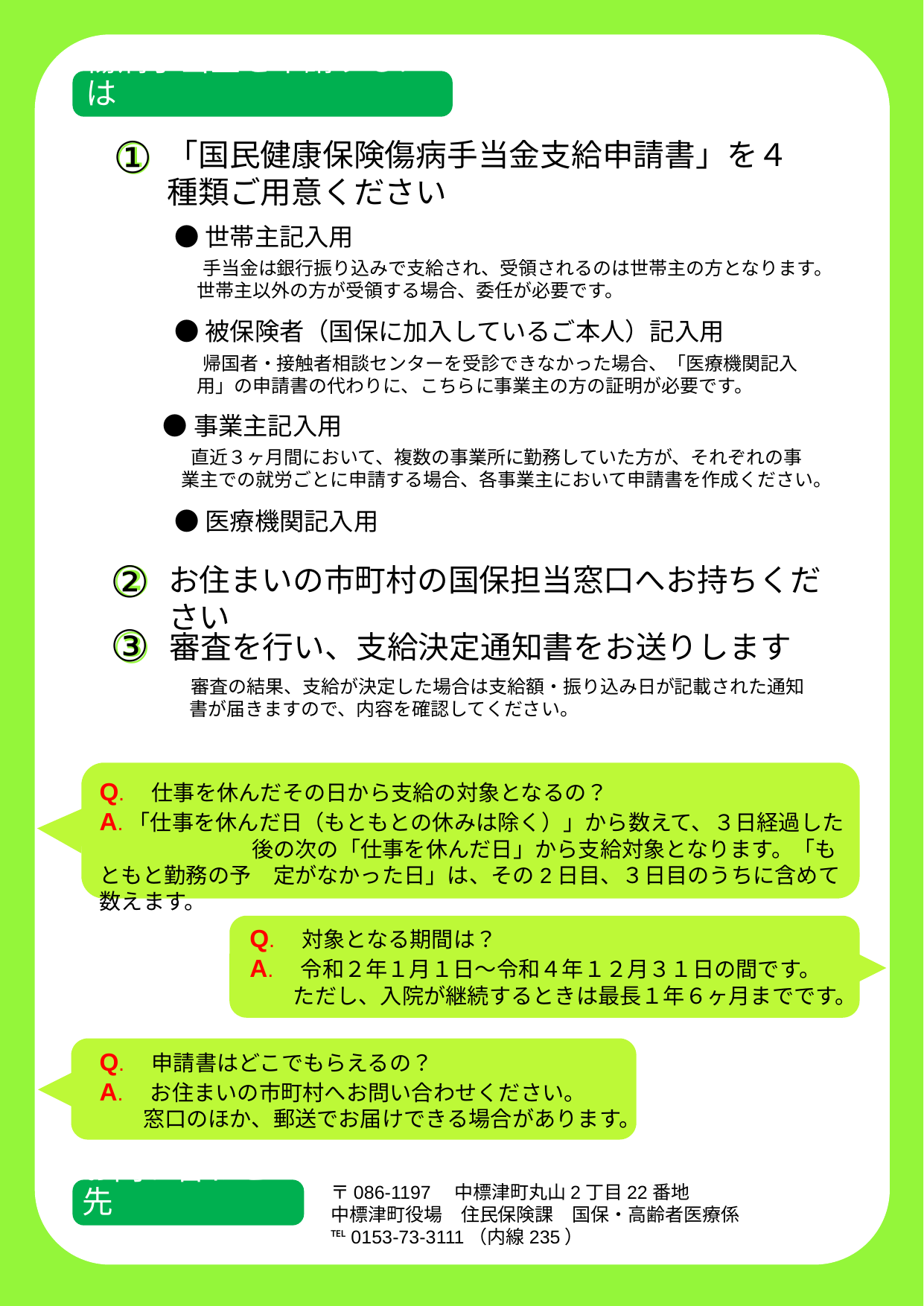

傷病手当金を申請するには

①
①
「国民健康保険傷病手当金支給申請書」を４種類ご用意ください
●世帯主記入用
　手当金は銀行振り込みで支給され、受領されるのは世帯主の方となります。
　 世帯主以外の方が受領する場合、委任が必要です。
●被保険者（国保に加入しているご本人）記入用
　帰国者・接触者相談センターを受診できなかった場合、「医療機関記入
　 用」の申請書の代わりに、こちらに事業主の方の証明が必要です。
●事業主記入用
　直近３ヶ月間において、複数の事業所に勤務していた方が、それぞれの事
　業主での就労ごとに申請する場合、各事業主において申請書を作成ください。
●医療機関記入用
②
②
お住まいの市町村の国保担当窓口へお持ちください
③
③
審査を行い、支給決定通知書をお送りします
　審査の結果、支給が決定した場合は支給額・振り込み日が記載された通知
　  書が届きますので、内容を確認してください。

Q.　仕事を休んだその日から支給の対象となるの？
A.「仕事を休んだ日（もともとの休みは除く）」から数えて、３日経過した　　　　　　　後の次の「仕事を休んだ日」から支給対象となります。「もともと勤務の予　定がなかった日」は、その2日目、３日目のうちに含めて数えます。

Q.　対象となる期間は？
A.　令和２年１月１日～令和４年１２月３１日の間です。
　　ただし、入院が継続するときは最長１年６ヶ月までです。

Q.　申請書はどこでもらえるの？
A.　お住まいの市町村へお問い合わせください。
　　窓口のほか、郵送でお届けできる場合があります。
お問い合わせ先
〒086-1197　中標津町丸山2丁目22番地
中標津町役場　住民保険課　国保・高齢者医療係
℡ 0153-73-3111（内線235）